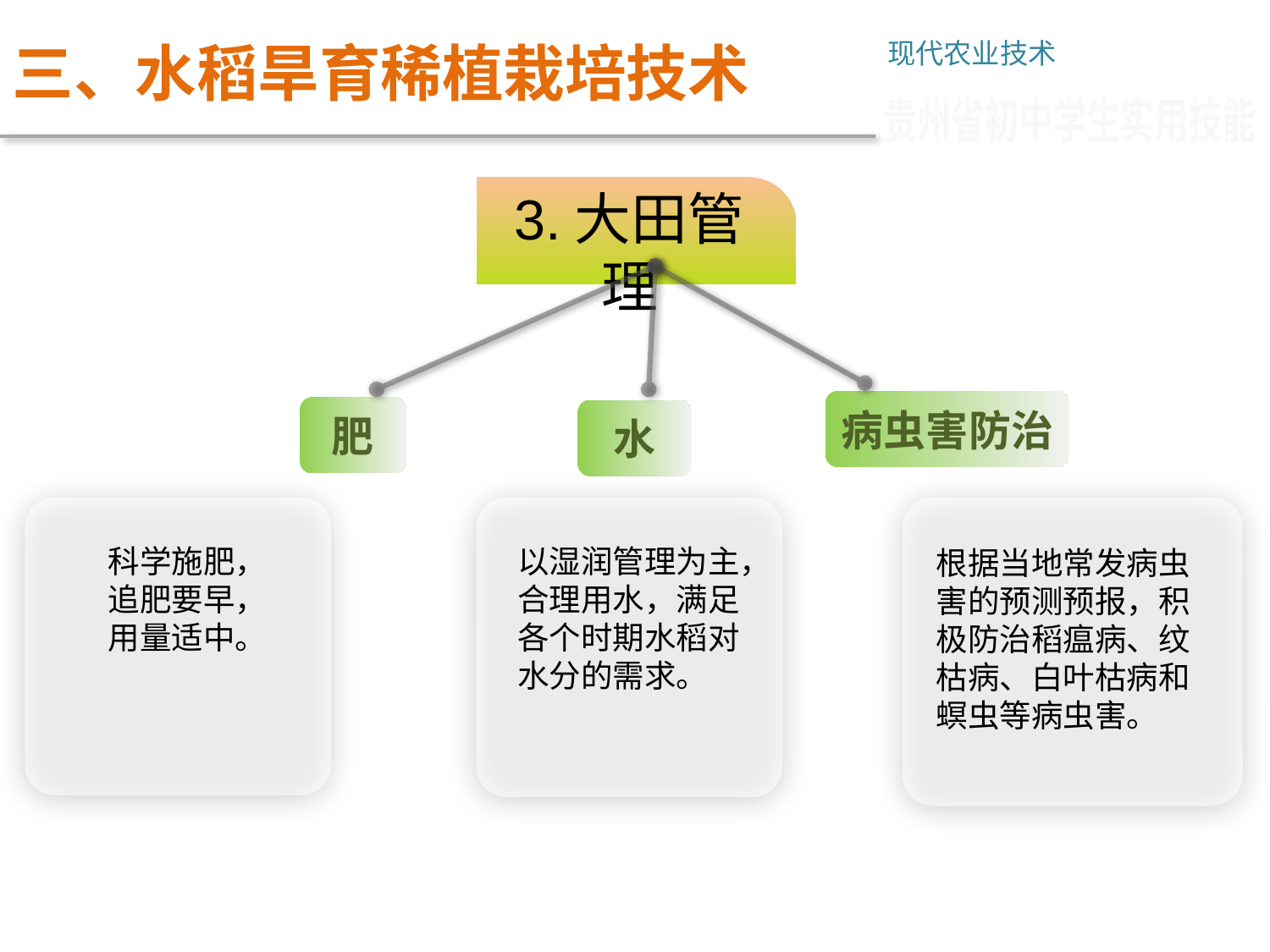

三、水稻旱育稀植栽培技术
现代农业技术
贵州省初中学生实用技能
3.大田管理

病虫害防治

肥

水

科学施肥，追肥要早，用量适中。

以湿润管理为主，合理用水，满足各个时期水稻对水分的需求。

根据当地常发病虫害的预测预报，积极防治稻瘟病、纹枯病、白叶枯病和螟虫等病虫害。